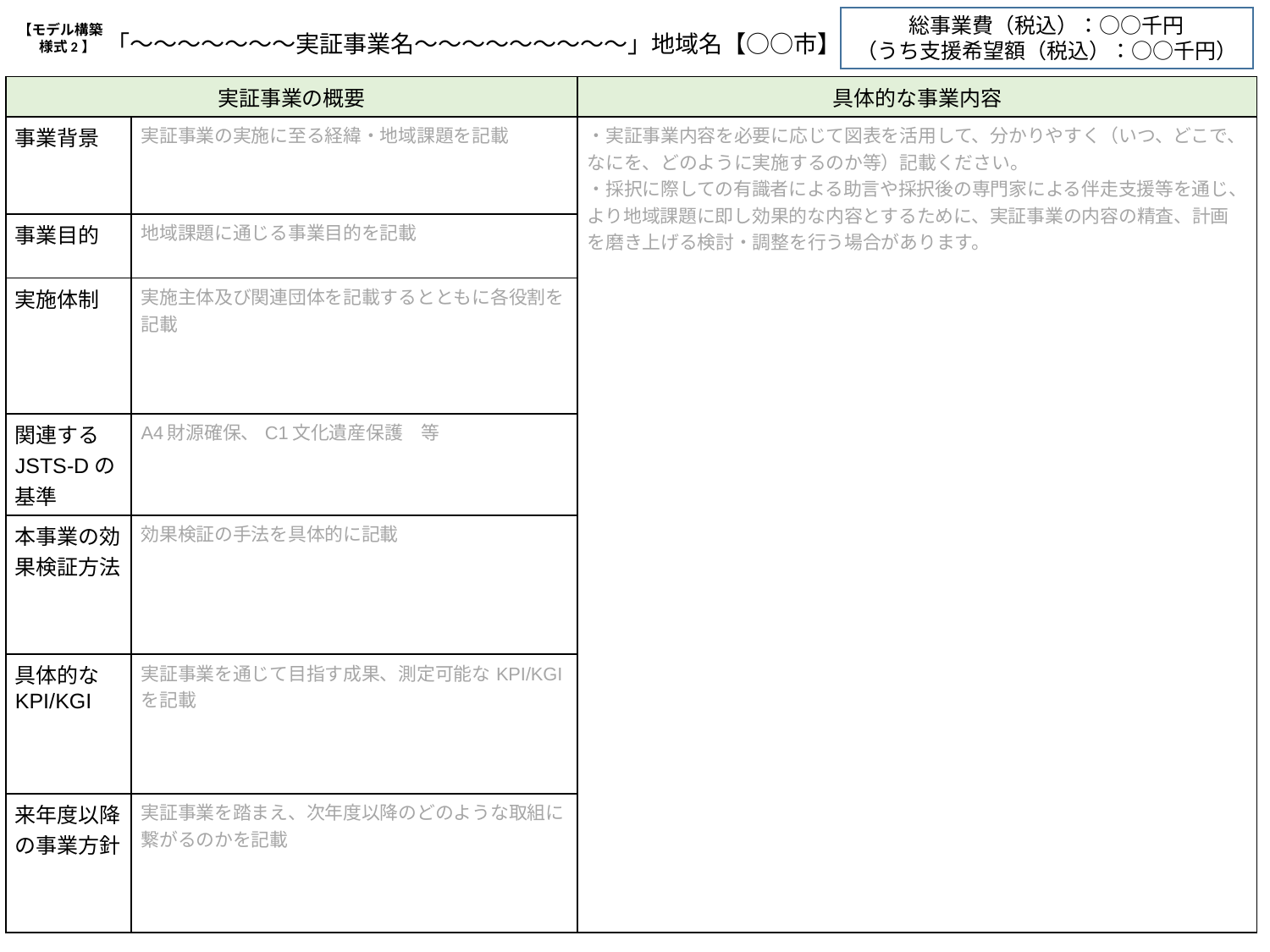

総事業費（税込）：○○千円
（うち支援希望額（税込）：○○千円）
【モデル構築
　様式2】
「～～～～～～～実証事業名～～～～～～～～～」地域名【○○市】
| 実証事業の概要 |  | 具体的な事業内容 |
| --- | --- | --- |
| 事業背景 | 実証事業の実施に至る経緯・地域課題を記載 | ・実証事業内容を必要に応じて図表を活用して、分かりやすく（いつ、どこで、なにを、どのように実施するのか等）記載ください。 ・採択に際しての有識者による助言や採択後の専門家による伴走支援等を通じ、より地域課題に即し効果的な内容とするために、実証事業の内容の精査、計画を磨き上げる検討・調整を行う場合があります。 |
| 事業目的 | 地域課題に通じる事業目的を記載 |  |
| 実施体制 | 実施主体及び関連団体を記載するとともに各役割を記載 |  |
| 関連するJSTS-Dの基準 | A4財源確保、C1文化遺産保護　等 |  |
| 本事業の効果検証方法 | 効果検証の手法を具体的に記載 |  |
| 具体的なKPI/KGI | 実証事業を通じて目指す成果、測定可能なKPI/KGIを記載 |  |
| 来年度以降の事業方針 | 実証事業を踏まえ、次年度以降のどのような取組に繋がるのかを記載 |  |